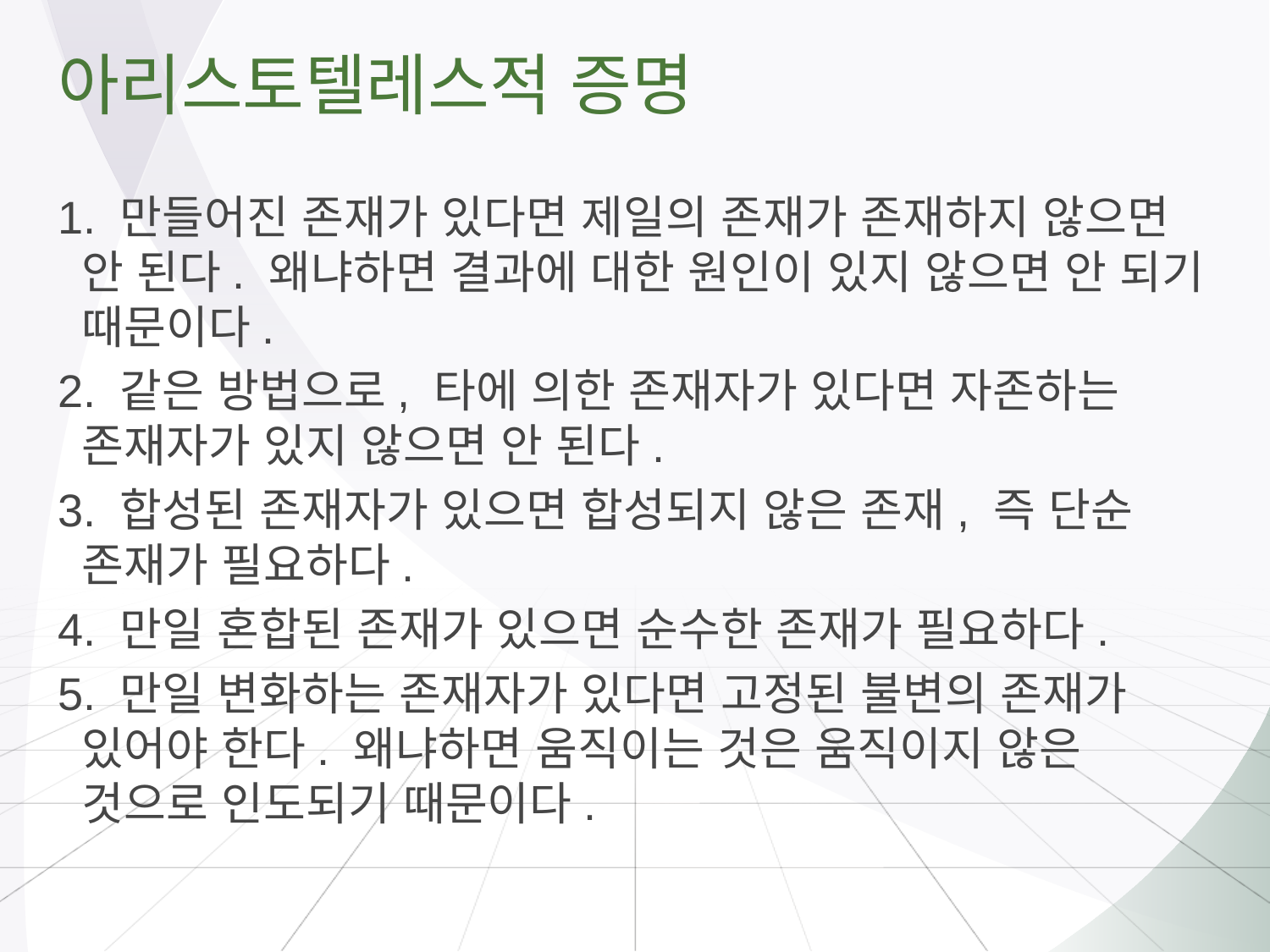

# 아리스토텔레스적 증명
1. 만들어진 존재가 있다면 제일의 존재가 존재하지 않으면 안 된다. 왜냐하면 결과에 대한 원인이 있지 않으면 안 되기 때문이다.
2. 같은 방법으로, 타에 의한 존재자가 있다면 자존하는 존재자가 있지 않으면 안 된다.
3. 합성된 존재자가 있으면 합성되지 않은 존재, 즉 단순 존재가 필요하다.
4. 만일 혼합된 존재가 있으면 순수한 존재가 필요하다.
5. 만일 변화하는 존재자가 있다면 고정된 불변의 존재가 있어야 한다. 왜냐하면 움직이는 것은 움직이지 않은 것으로 인도되기 때문이다.